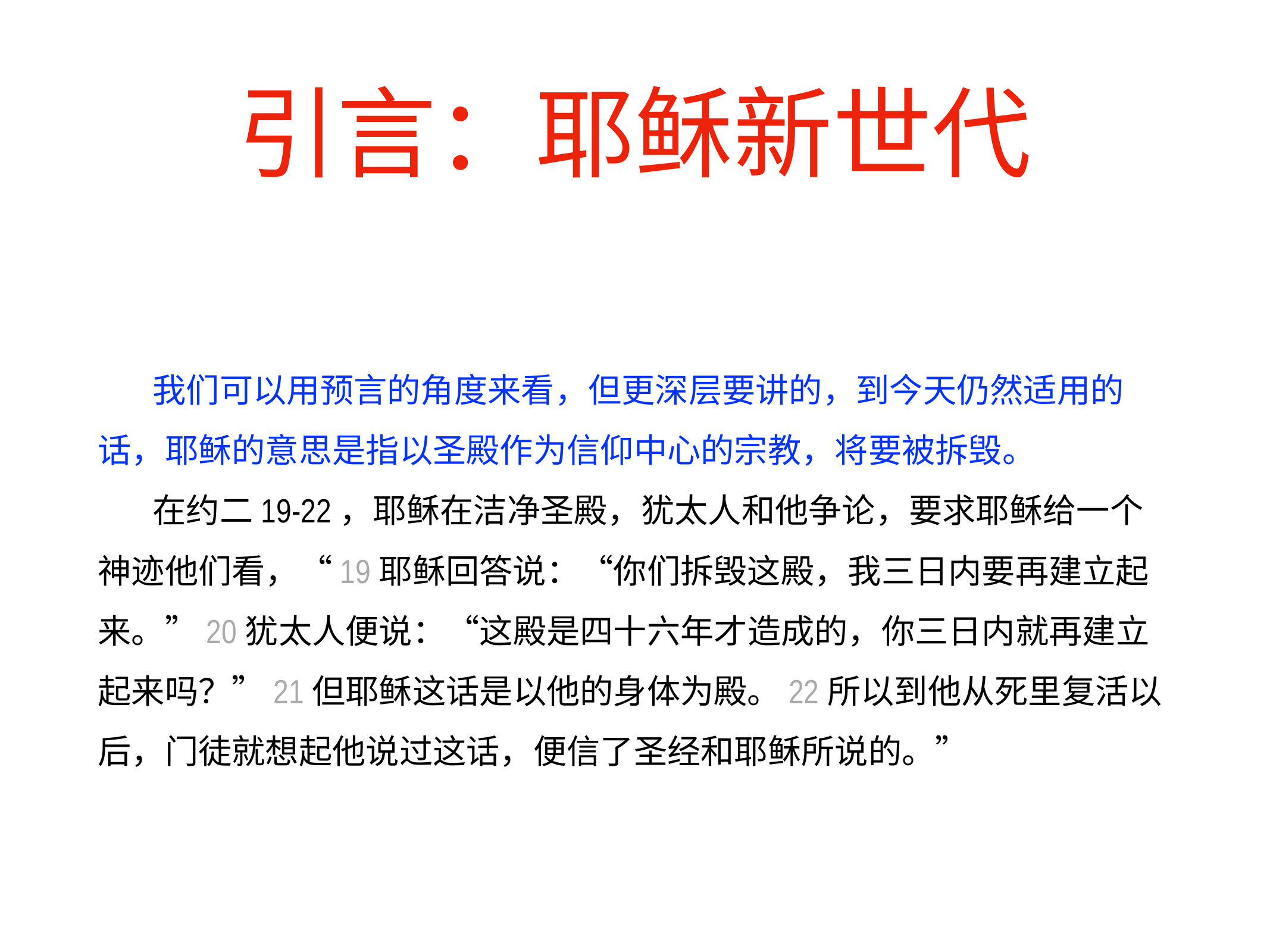

# 引言：耶稣新世代
我们可以用预言的角度来看，但更深层要讲的，到今天仍然适用的话，耶稣的意思是指以圣殿作为信仰中心的宗教，将要被拆毁。
在约二19-22，耶稣在洁净圣殿，犹太人和他争论，要求耶稣给一个神迹他们看，“19耶稣回答说：“你们拆毁这殿，我三日内要再建立起来。”20犹太人便说：“这殿是四十六年才造成的，你三日内就再建立起来吗？”21但耶稣这话是以他的身体为殿。22所以到他从死里复活以后，门徒就想起他说过这话，便信了圣经和耶稣所说的。”